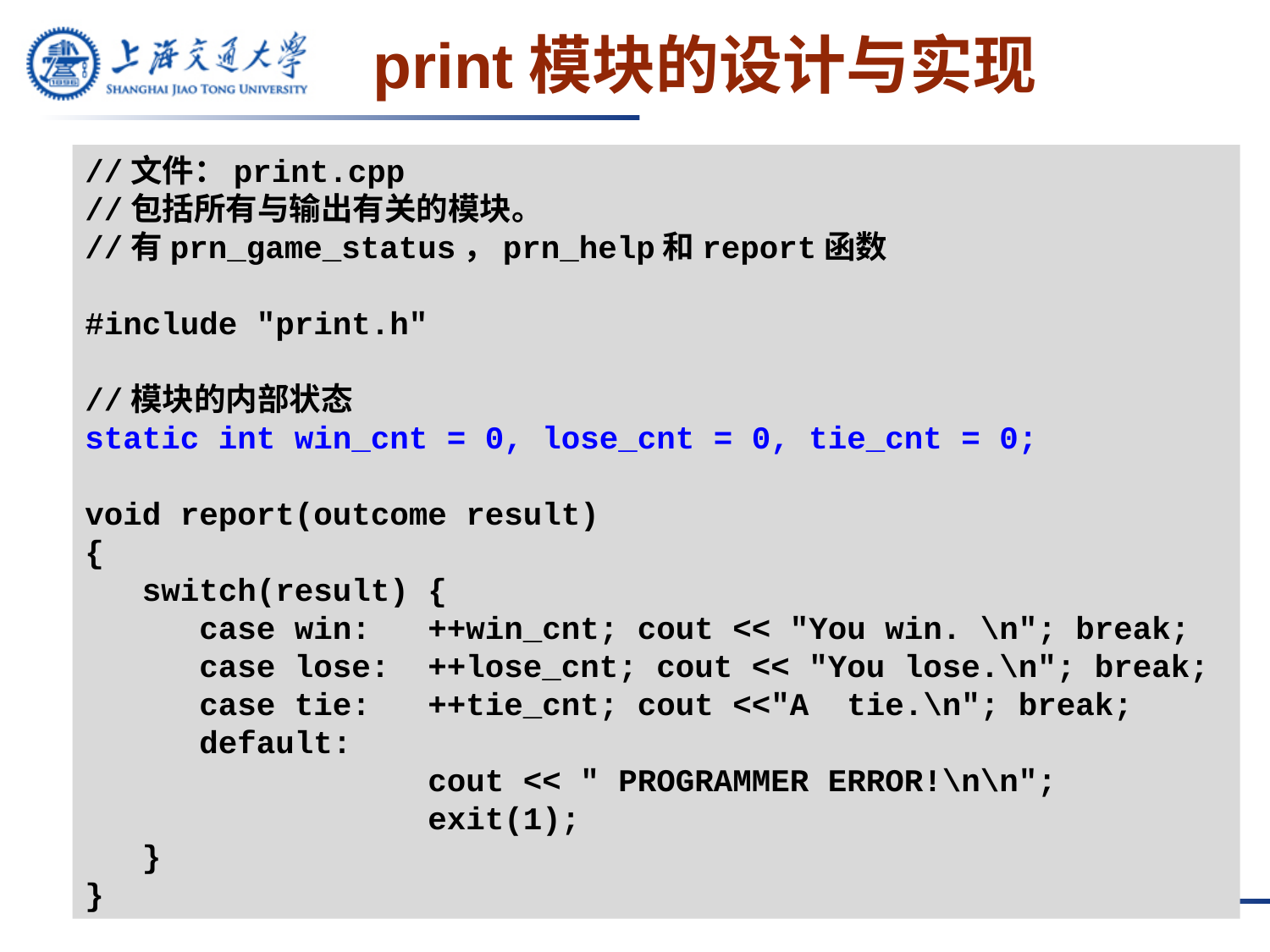

# print模块的设计与实现
//文件：print.cpp
//包括所有与输出有关的模块。
//有prn_game_status，prn_help和report函数

#include "print.h"

//模块的内部状态
static int win_cnt = 0, lose_cnt = 0, tie_cnt = 0;

void report(outcome result)
{
   switch(result) {
      case win:   ++win_cnt; cout << "You win. \n"; break;
      case lose:  ++lose_cnt; cout << "You lose.\n"; break;
      case tie:   ++tie_cnt; cout <<"A  tie.\n"; break;
      default:
                  cout << " PROGRAMMER ERROR!\n\n";
                  exit(1);
   }
}